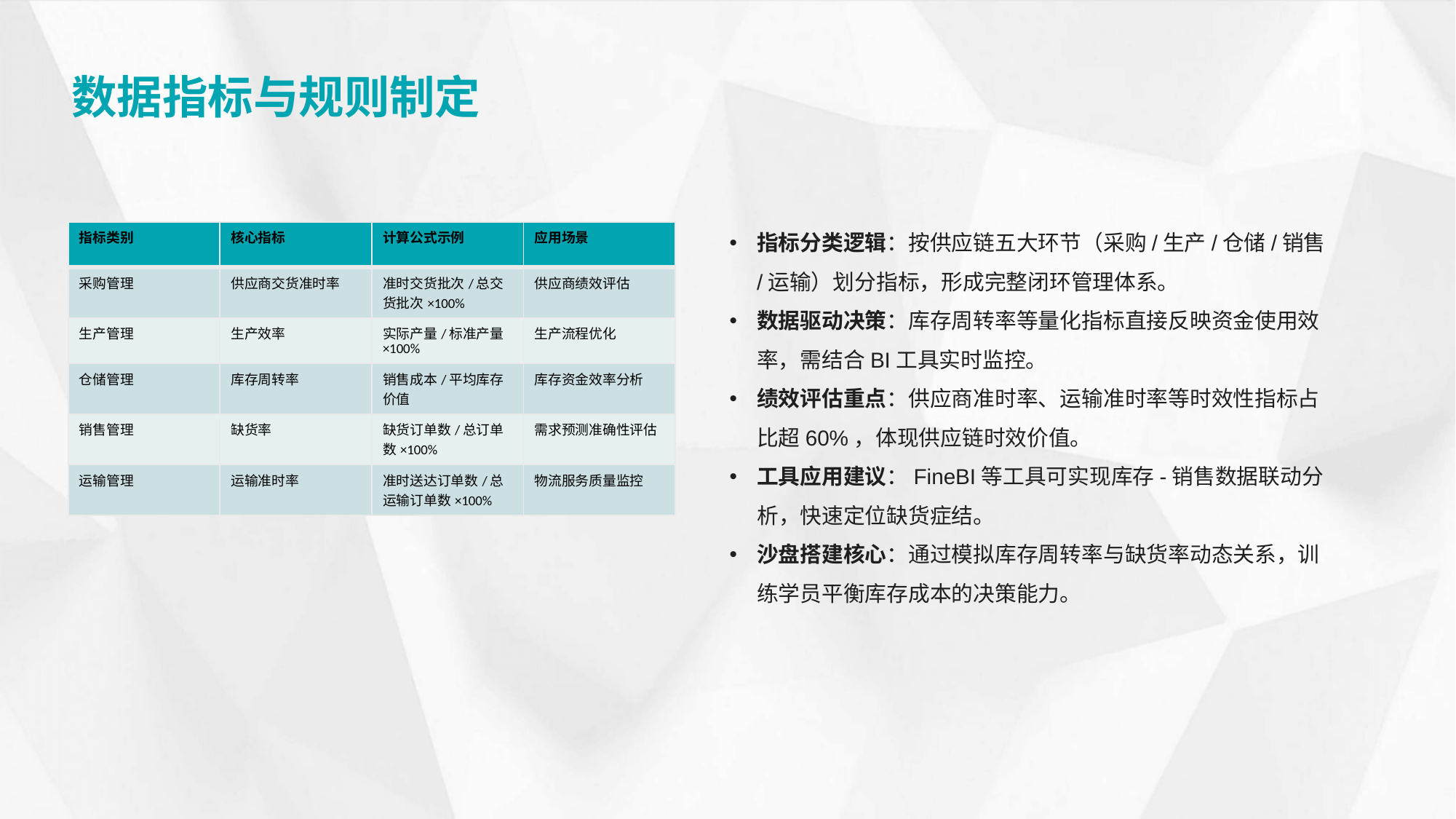

数据指标与规则制定
指标分类逻辑：按供应链五大环节（采购/生产/仓储/销售/运输）划分指标，形成完整闭环管理体系。
数据驱动决策：库存周转率等量化指标直接反映资金使用效率，需结合BI工具实时监控。
绩效评估重点：供应商准时率、运输准时率等时效性指标占比超60%，体现供应链时效价值。
工具应用建议：FineBI等工具可实现库存-销售数据联动分析，快速定位缺货症结。
沙盘搭建核心：通过模拟库存周转率与缺货率动态关系，训练学员平衡库存成本的决策能力。
| 指标类别 | 核心指标 | 计算公式示例 | 应用场景 |
| --- | --- | --- | --- |
| 采购管理 | 供应商交货准时率 | 准时交货批次/总交货批次×100% | 供应商绩效评估 |
| 生产管理 | 生产效率 | 实际产量/标准产量×100% | 生产流程优化 |
| 仓储管理 | 库存周转率 | 销售成本/平均库存价值 | 库存资金效率分析 |
| 销售管理 | 缺货率 | 缺货订单数/总订单数×100% | 需求预测准确性评估 |
| 运输管理 | 运输准时率 | 准时送达订单数/总运输订单数×100% | 物流服务质量监控 |